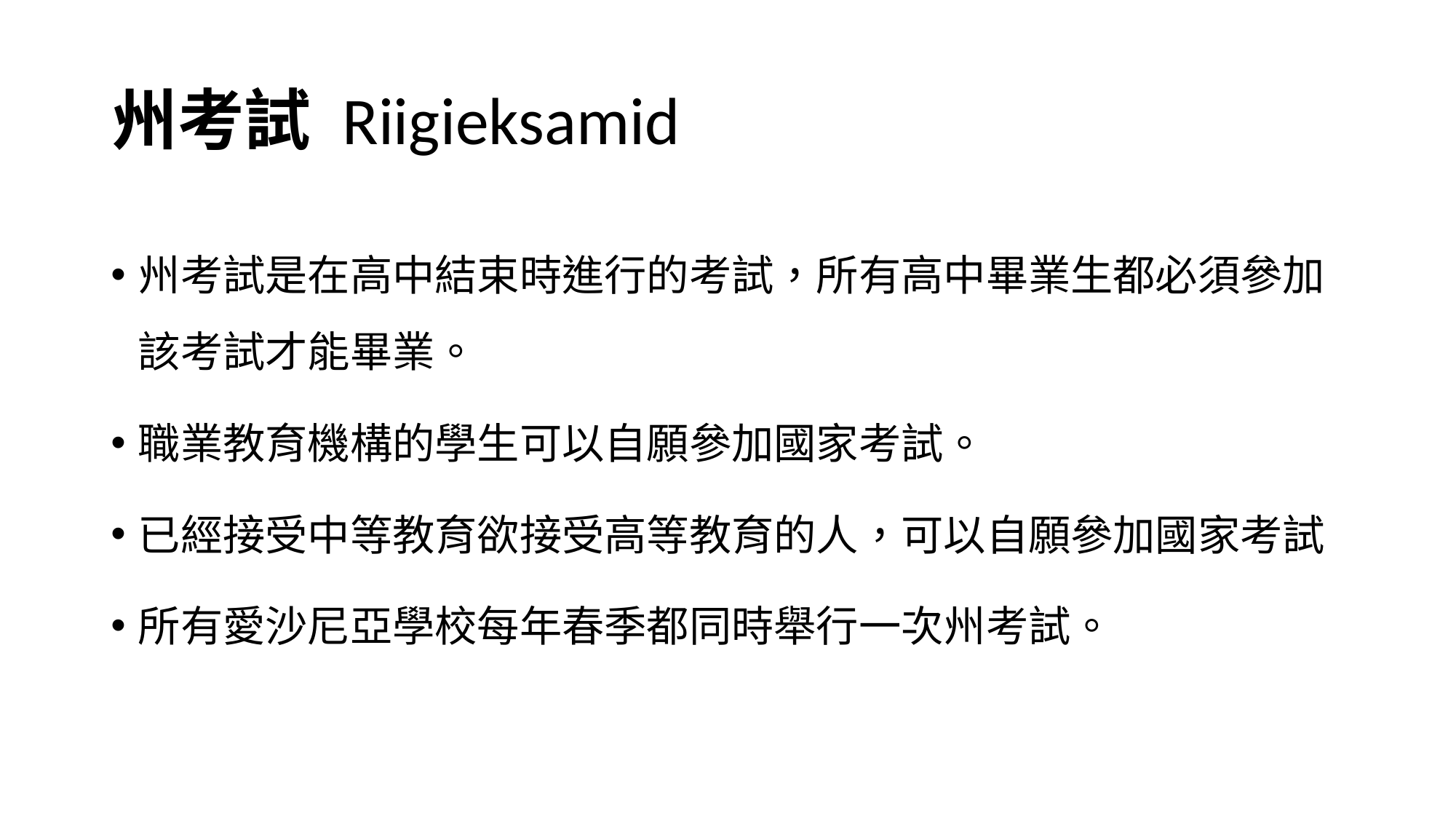

# 州考試 Riigieksamid
州考試是在高中結束時進行的考試，所有高中畢業生都必須參加該考試才能畢業。
職業教育機構的學生可以自願參加國家考試。
已經接受中等教育欲接受高等教育的人，可以自願參加國家考試
所有愛沙尼亞學校每年春季都同時舉行一次州考試。